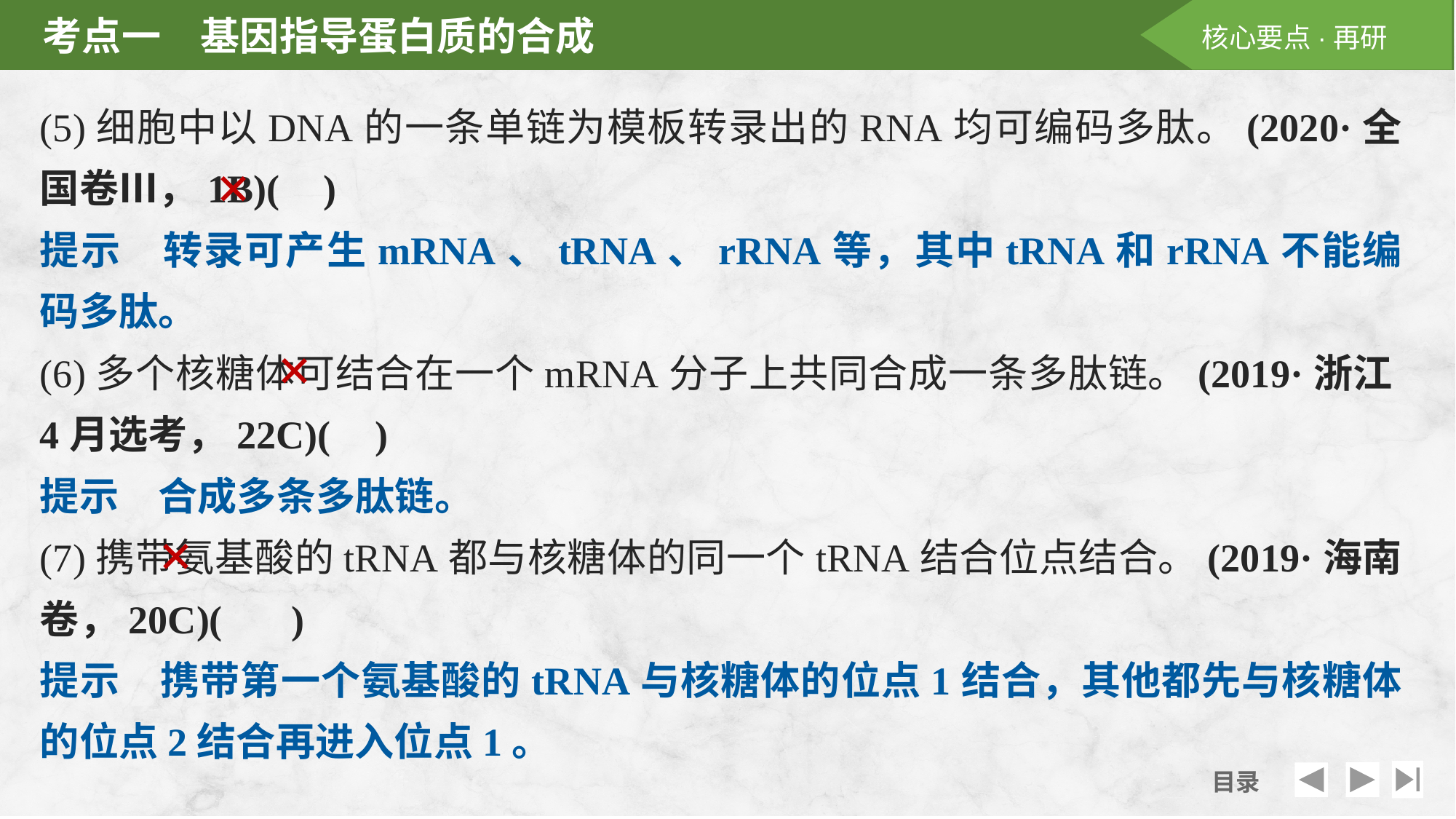

(5)细胞中以DNA的一条单链为模板转录出的RNA均可编码多肽。(2020·全国卷Ⅲ，1B)(    )
提示　转录可产生mRNA、tRNA、rRNA等，其中tRNA和rRNA不能编码多肽。
(6)多个核糖体可结合在一个mRNA分子上共同合成一条多肽链。(2019·浙江4月选考，22C)(    )
提示　合成多条多肽链。
(7)携带氨基酸的tRNA都与核糖体的同一个tRNA结合位点结合。(2019·海南卷，20C)(       )
提示　携带第一个氨基酸的tRNA与核糖体的位点1结合，其他都先与核糖体的位点2结合再进入位点1。
×
×
×